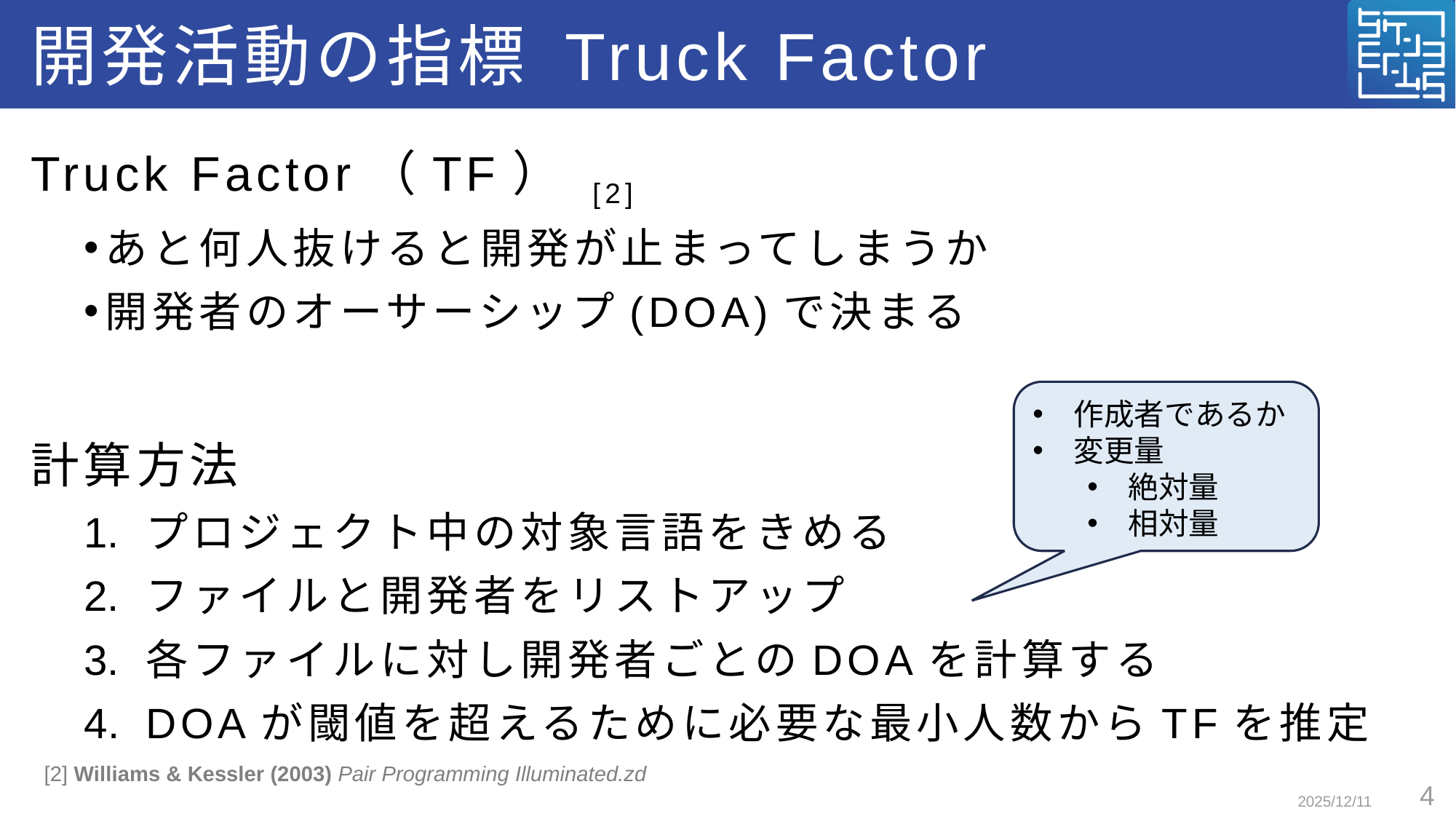

# 開発活動の指標 Truck Factor
Truck Factor（TF） [2]
あと何人抜けると開発が止まってしまうか
開発者のオーサーシップ(DOA)で決まる

計算方法
プロジェクト中の対象言語をきめる
ファイルと開発者をリストアップ
各ファイルに対し開発者ごとのDOAを計算する
DOAが閾値を超えるために必要な最小人数からTFを推定
作成者であるか
変更量
絶対量
相対量
[2] Williams & Kessler (2003) Pair Programming Illuminated.zd
4
2025/12/11